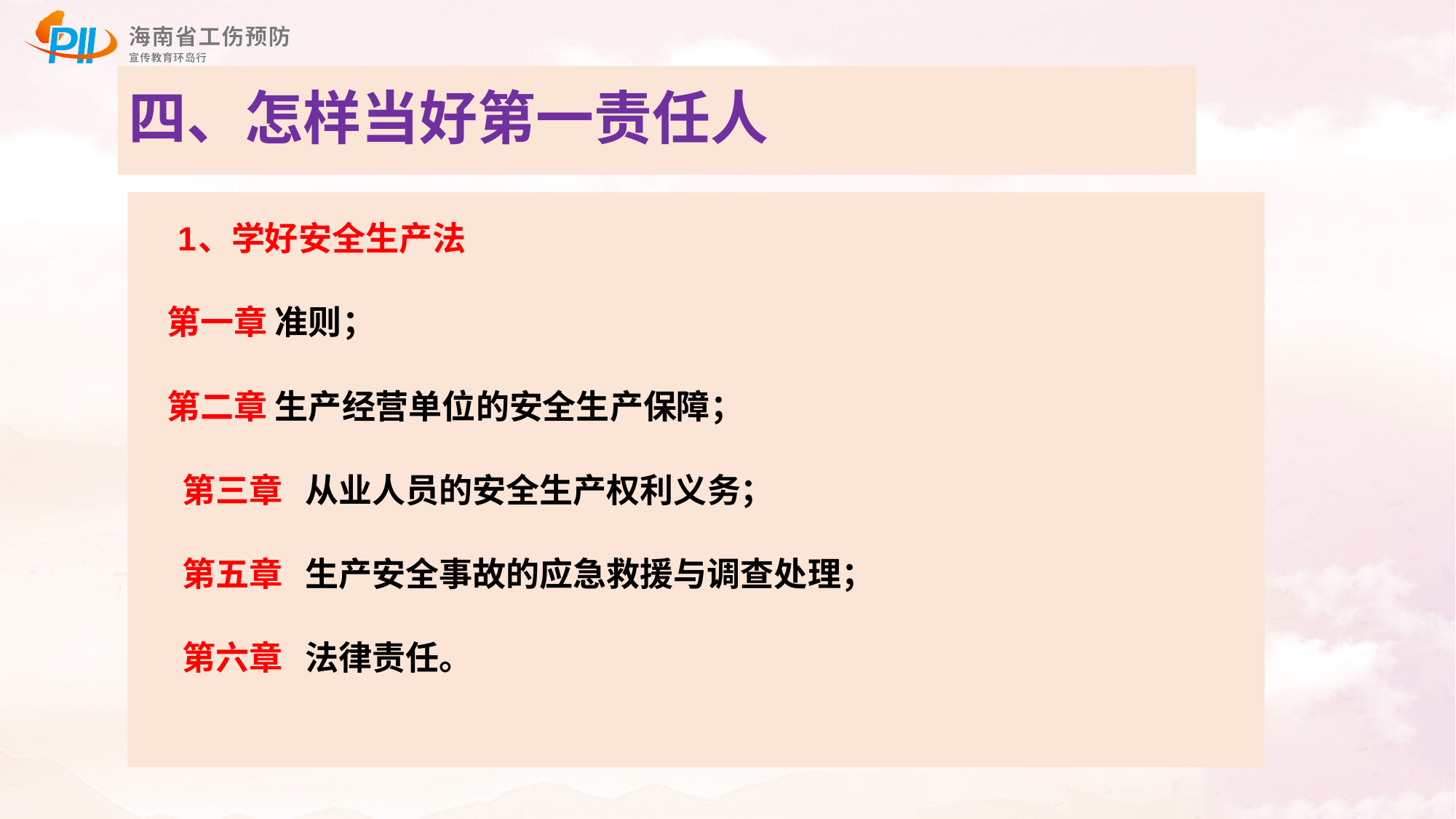

# 四、怎样当好第一责任人
   1、学好安全生产法
  第一章 准则；
  第二章 生产经营单位的安全生产保障；
    第三章   从业人员的安全生产权利义务；
    第五章   生产安全事故的应急救援与调查处理；
    第六章   法律责任。